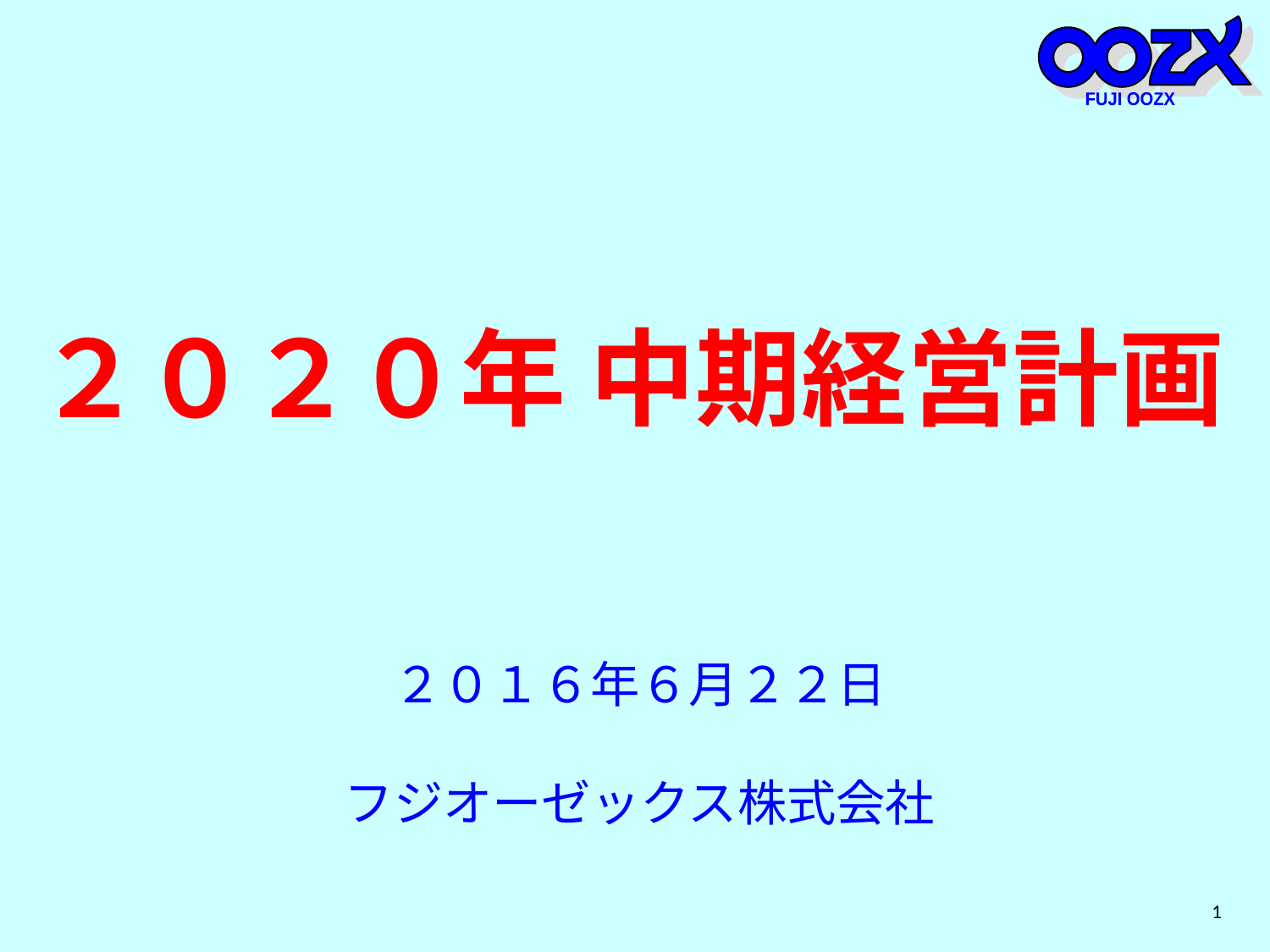

FUJI OOZX

２０２０年 中期経営計画
２０１６年６月２２日

フジオーゼックス株式会社
1